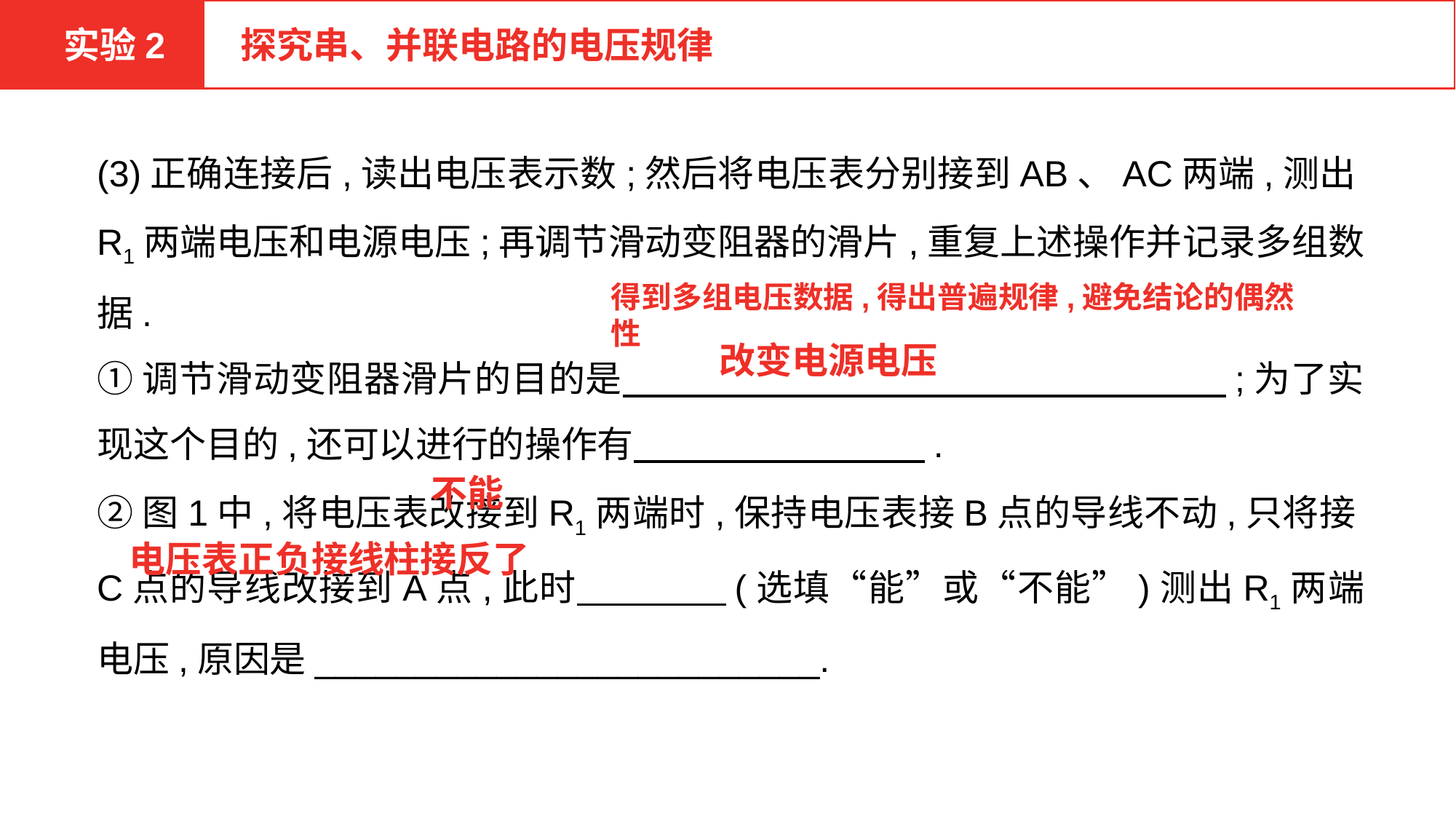

实验2
 探究串、并联电路的电压规律
(3)正确连接后,读出电压表示数;然后将电压表分别接到AB、AC两端,测出R1两端电压和电源电压;再调节滑动变阻器的滑片,重复上述操作并记录多组数据.
①调节滑动变阻器滑片的目的是　　　　　　          　　　　　　　　;为了实现这个目的,还可以进行的操作有　　　　　　　　.
②图1中,将电压表改接到R1两端时,保持电压表接B点的导线不动,只将接C点的导线改接到A点,此时　　　　(选填“能”或“不能”)测出R1两端电压,原因是_________________________.
得到多组电压数据,得出普遍规律,避免结论的偶然性
改变电源电压
不能
电压表正负接线柱接反了